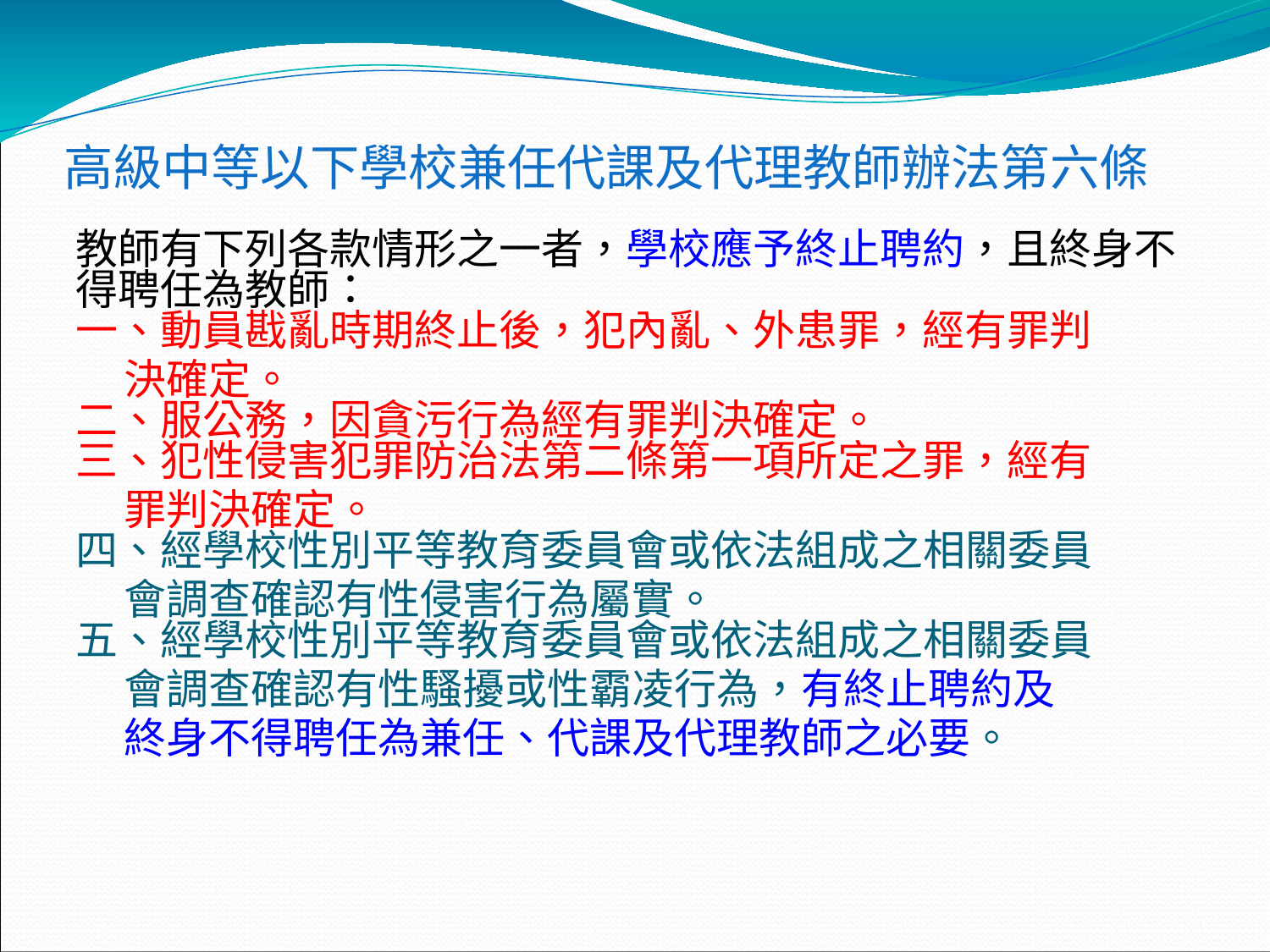

高級中等以下學校兼任代課及代理教師辦法第六條
教師有下列各款情形之一者，學校應予終止聘約，且終身不得聘任為教師：
一、動員戡亂時期終止後，犯內亂、外患罪，經有罪判
    決確定。
二、服公務，因貪污行為經有罪判決確定。
三、犯性侵害犯罪防治法第二條第一項所定之罪，經有
    罪判決確定。
四、經學校性別平等教育委員會或依法組成之相關委員
    會調查確認有性侵害行為屬實。
五、經學校性別平等教育委員會或依法組成之相關委員
    會調查確認有性騷擾或性霸凌行為，有終止聘約及
    終身不得聘任為兼任、代課及代理教師之必要。